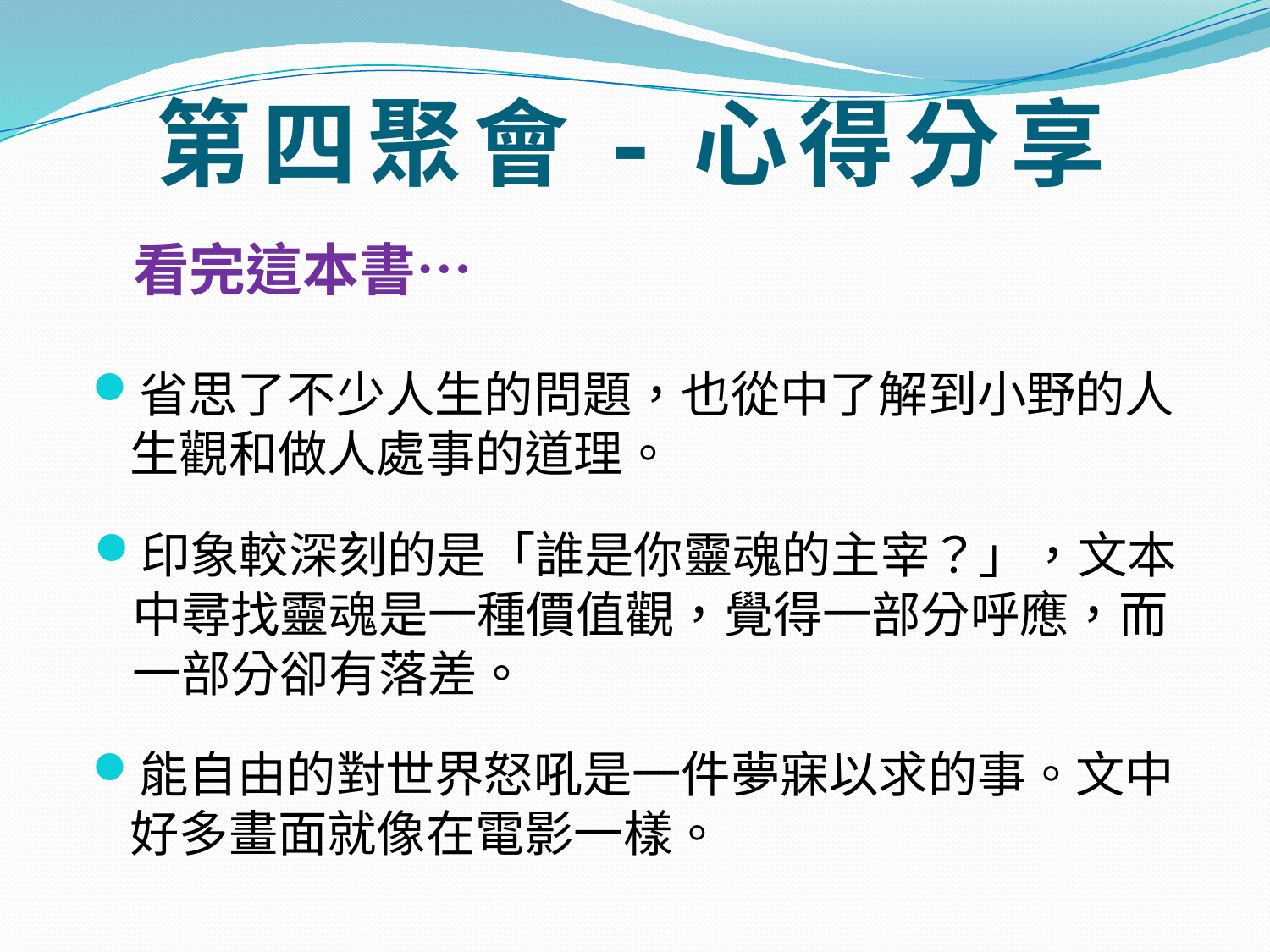

# 第四聚會-心得分享
看完這本書…
省思了不少人生的問題，也從中了解到小野的人生觀和做人處事的道理。
印象較深刻的是「誰是你靈魂的主宰？」，文本中尋找靈魂是一種價值觀，覺得一部分呼應，而一部分卻有落差。
能自由的對世界怒吼是一件夢寐以求的事。文中好多畫面就像在電影一樣。